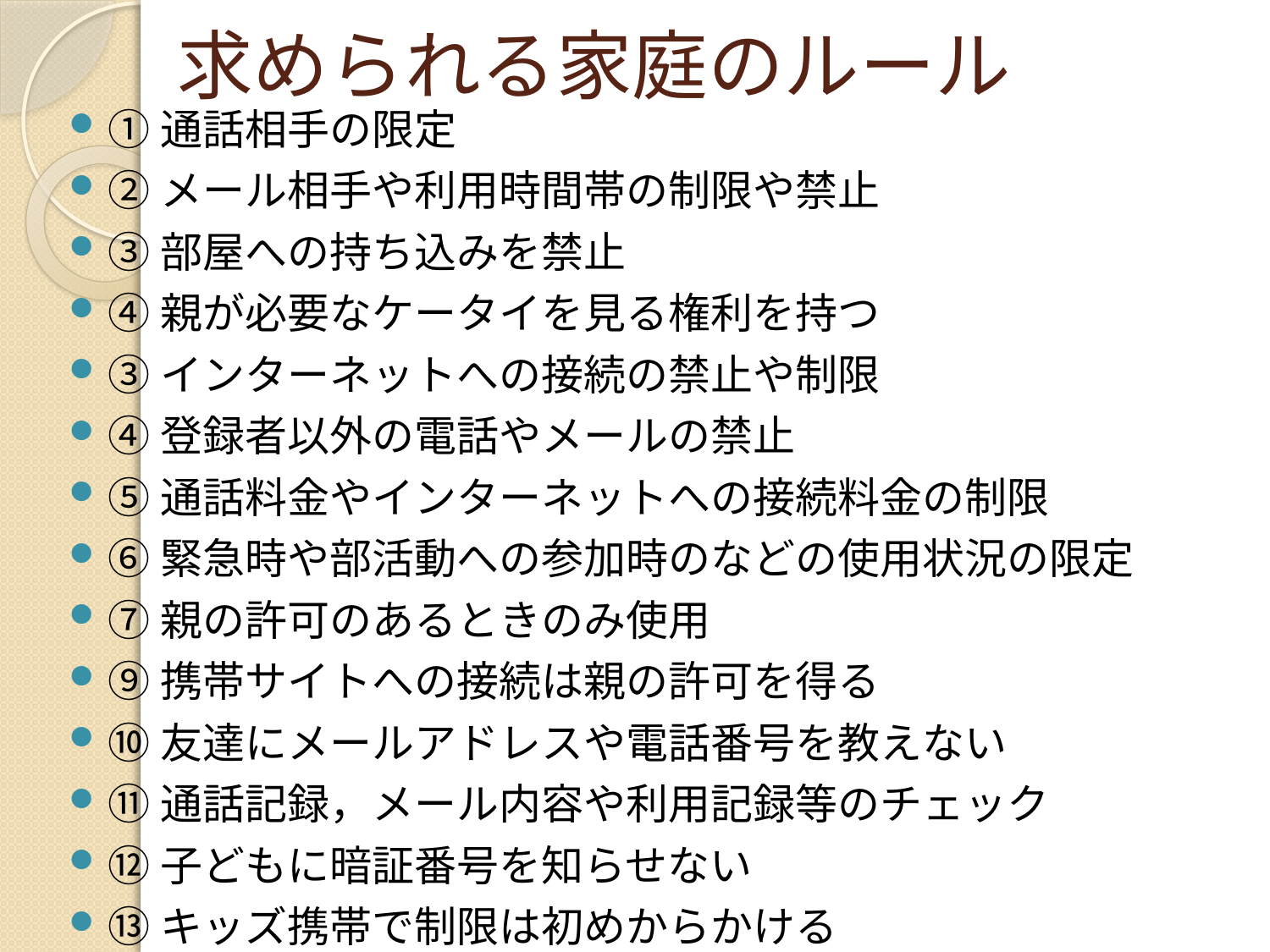

# 求められる家庭のルール
①通話相手の限定
②メール相手や利用時間帯の制限や禁止
③部屋への持ち込みを禁止
④親が必要なケータイを見る権利を持つ
③インターネットへの接続の禁止や制限
④登録者以外の電話やメールの禁止
⑤通話料金やインターネットへの接続料金の制限
⑥緊急時や部活動への参加時のなどの使用状況の限定
⑦親の許可のあるときのみ使用
⑨携帯サイトへの接続は親の許可を得る
⑩友達にメールアドレスや電話番号を教えない
⑪通話記録，メール内容や利用記録等のチェック
⑫子どもに暗証番号を知らせない
⑬キッズ携帯で制限は初めからかける